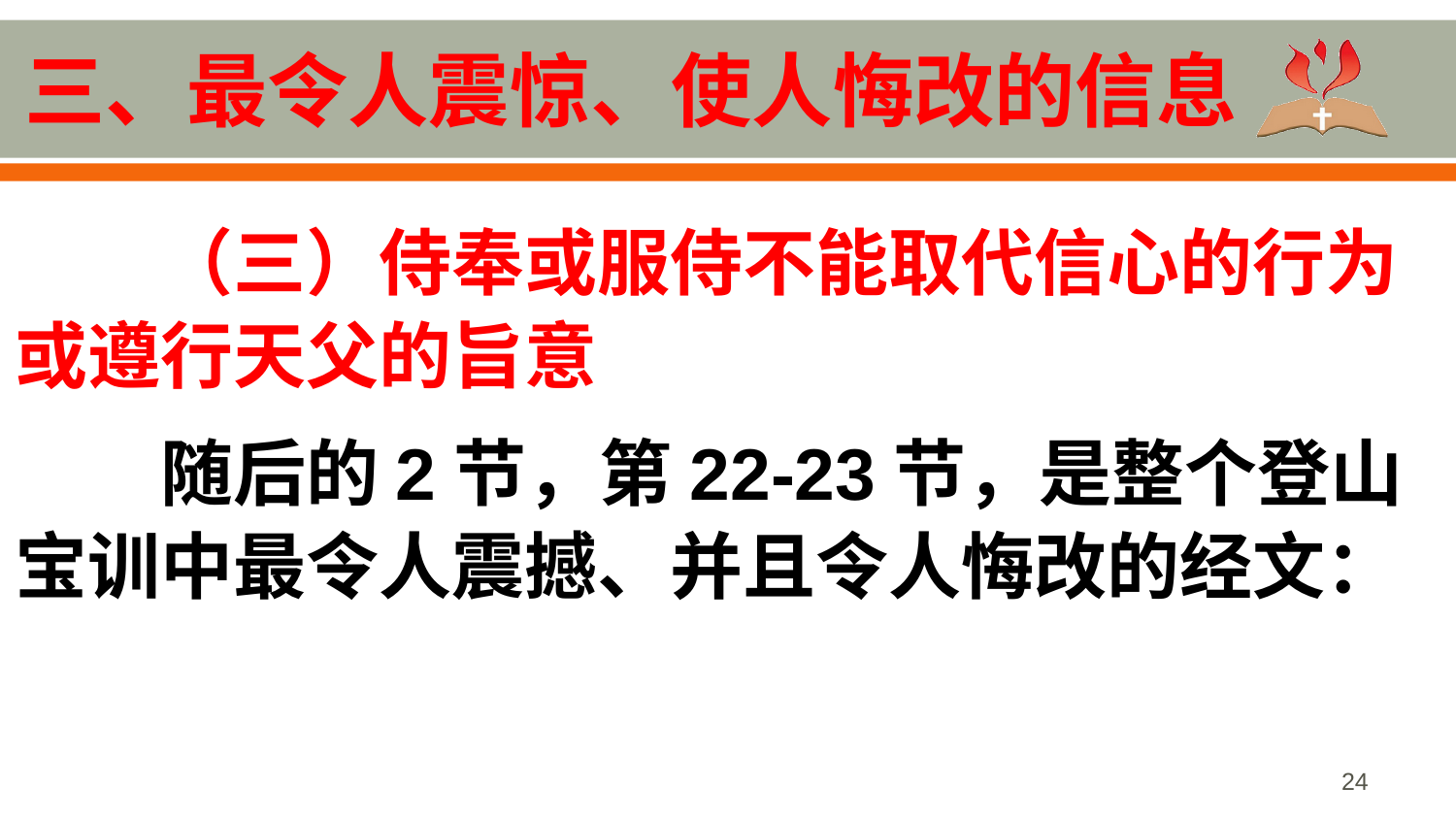

# 三、最令人震惊、使人悔改的信息
	（三）侍奉或服侍不能取代信心的行为或遵行天父的旨意
随后的2节，第22-23节，是整个登山宝训中最令人震撼、并且令人悔改的经文：

24